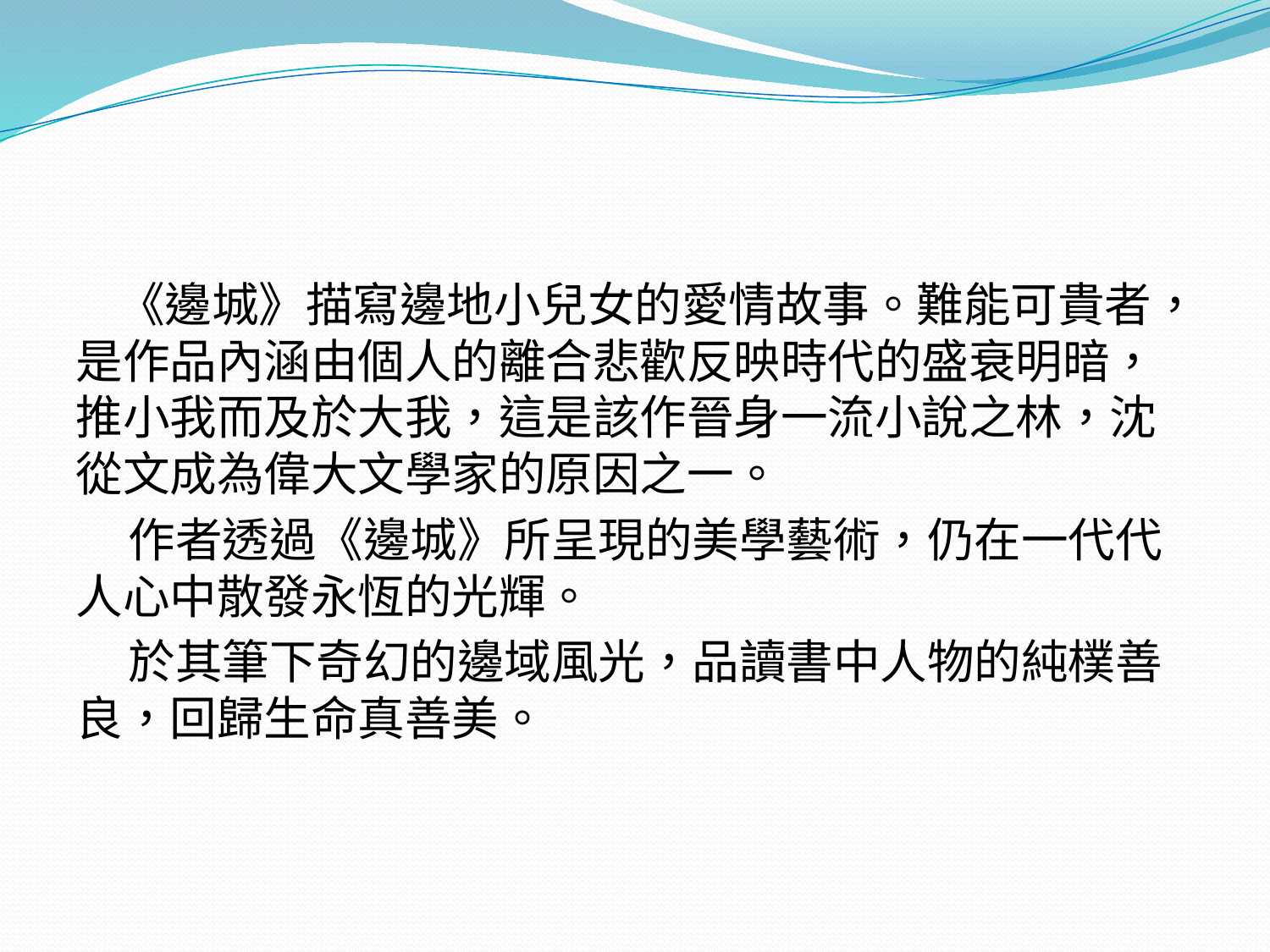

#
   《邊城》描寫邊地小兒女的愛情故事。難能可貴者，是作品內涵由個人的離合悲歡反映時代的盛衰明暗，推小我而及於大我，這是該作晉身一流小說之林，沈從文成為偉大文學家的原因之一。
    作者透過《邊城》所呈現的美學藝術，仍在一代代人心中散發永恆的光輝。
    於其筆下奇幻的邊域風光，品讀書中人物的純樸善良，回歸生命真善美。